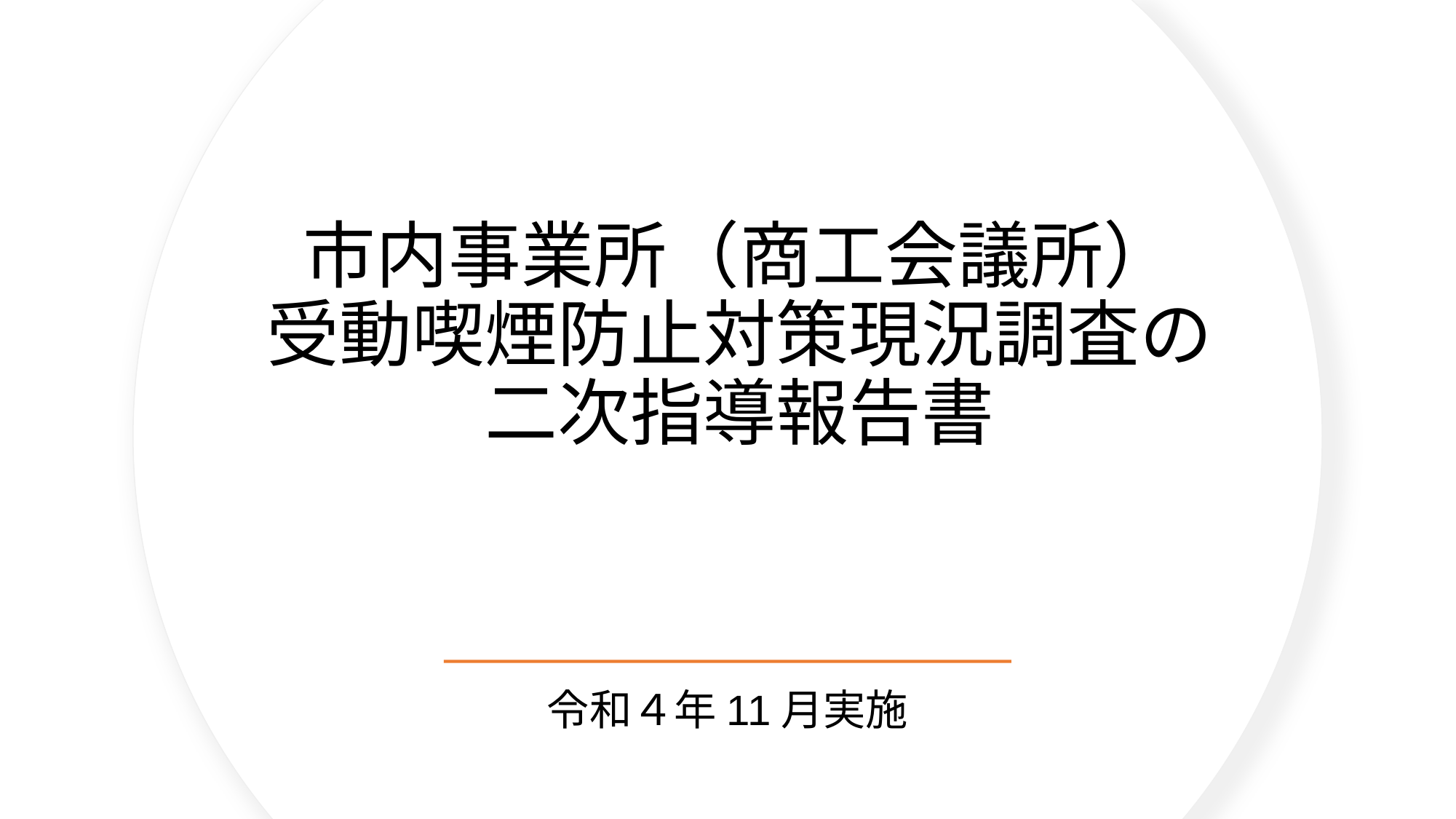

# 市内事業所（商工会議所） 受動喫煙防止対策現況調査の 二次指導報告書

令和４年11月実施